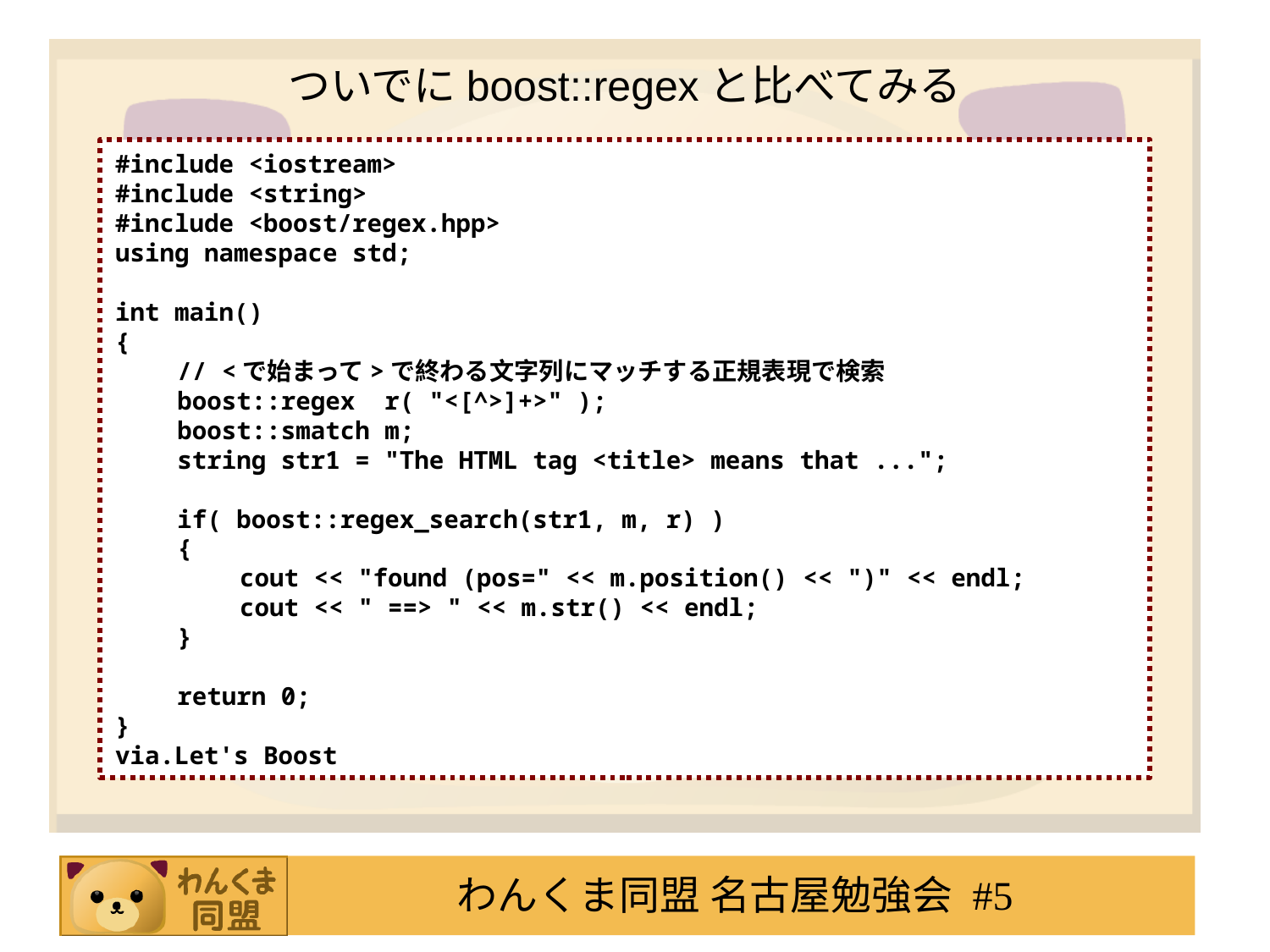

# ついでにboost::regexと比べてみる
#include <iostream>
#include <string>
#include <boost/regex.hpp>
using namespace std;

int main()
{
	// <で始まって>で終わる文字列にマッチする正規表現で検索
	boost::regex  r( "<[^>]+>" );
	boost::smatch m;
	string str1 = "The HTML tag <title> means that ...";

	if( boost::regex_search(str1, m, r) )
	{
		cout << "found (pos=" << m.position() << ")" << endl;
		cout << " ==> " << m.str() << endl;
	}

	return 0;
}
via.Let's Boost